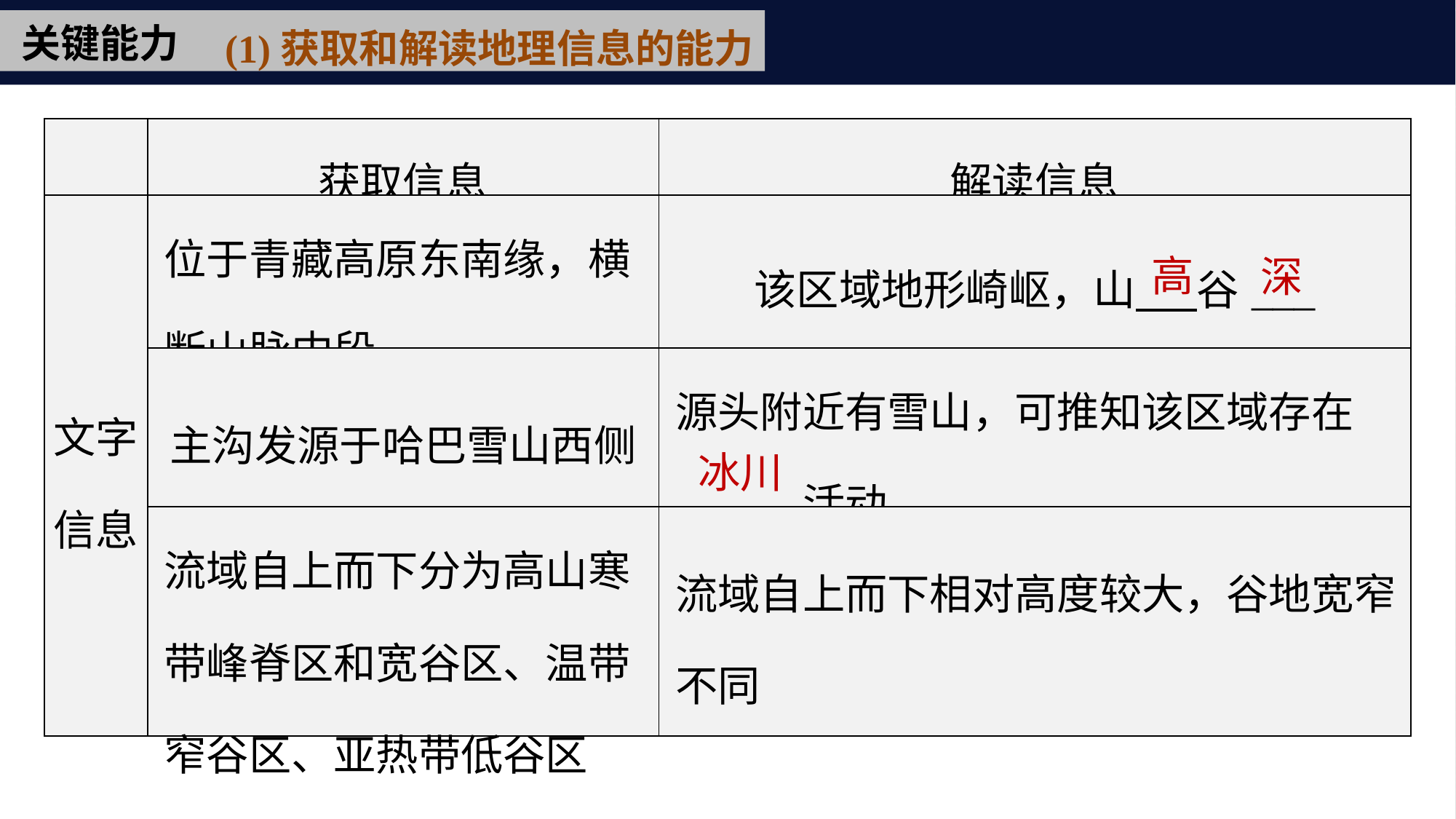

(1)获取和解读地理信息的能力

关键能力
|  | 获取信息 | 解读信息 |
| --- | --- | --- |
| 文字信息 | 位于青藏高原东南缘，横断山脉中段 | 该区域地形崎岖，山　 谷\_\_\_ |
|  | 主沟发源于哈巴雪山西侧 | 源头附近有雪山，可推知该区域存在 　　　活动 |
|  | 流域自上而下分为高山寒带峰脊区和宽谷区、温带窄谷区、亚热带低谷区 | 流域自上而下相对高度较大，谷地宽窄不同 |
高
深
冰川